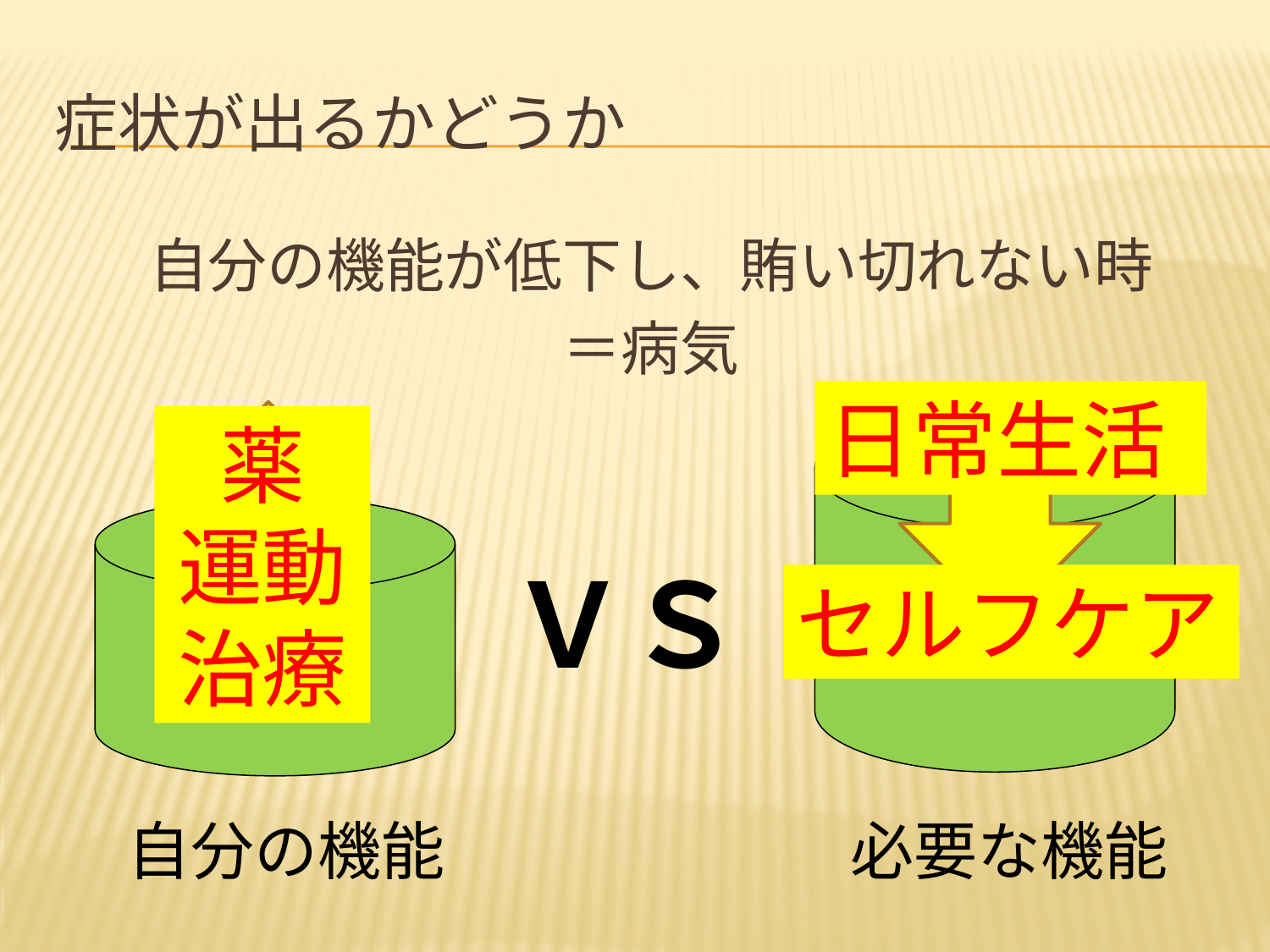

# 症状が出るかどうか
自分の機能が低下し、賄い切れない時
＝病気

日常生活

薬
運動治療

ＶＳ
セルフケア
８０
１００
自分の機能
必要な機能